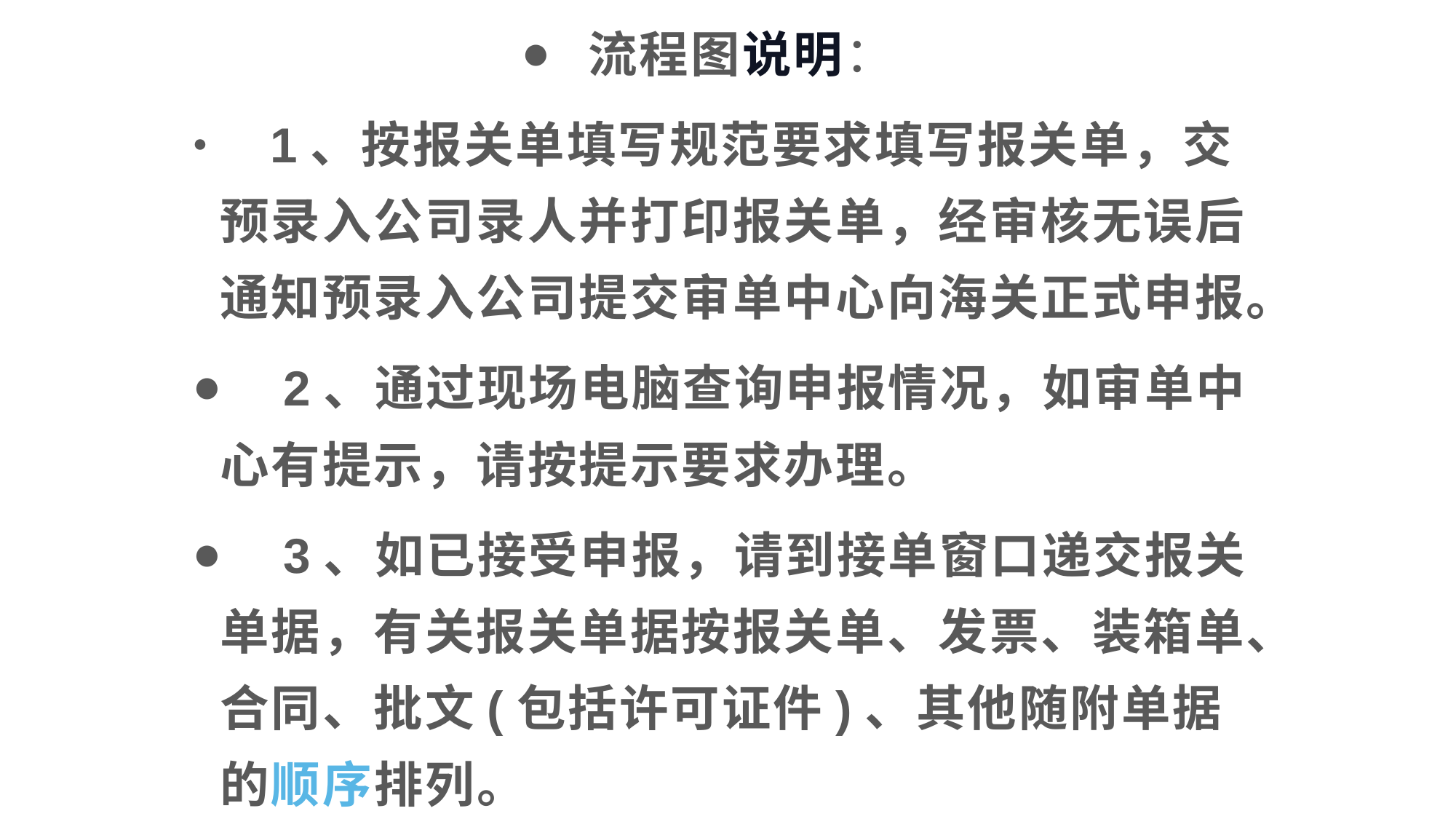

流程图说明：
    1、按报关单填写规范要求填写报关单，交预录入公司录人并打印报关单，经审核无误后通知预录入公司提交审单中心向海关正式申报。
    2、通过现场电脑查询申报情况，如审单中心有提示，请按提示要求办理。
    3、如已接受申报，请到接单窗口递交报关单据，有关报关单据按报关单、发票、装箱单、合同、批文(包括许可证件)、其他随附单据的顺序排列。